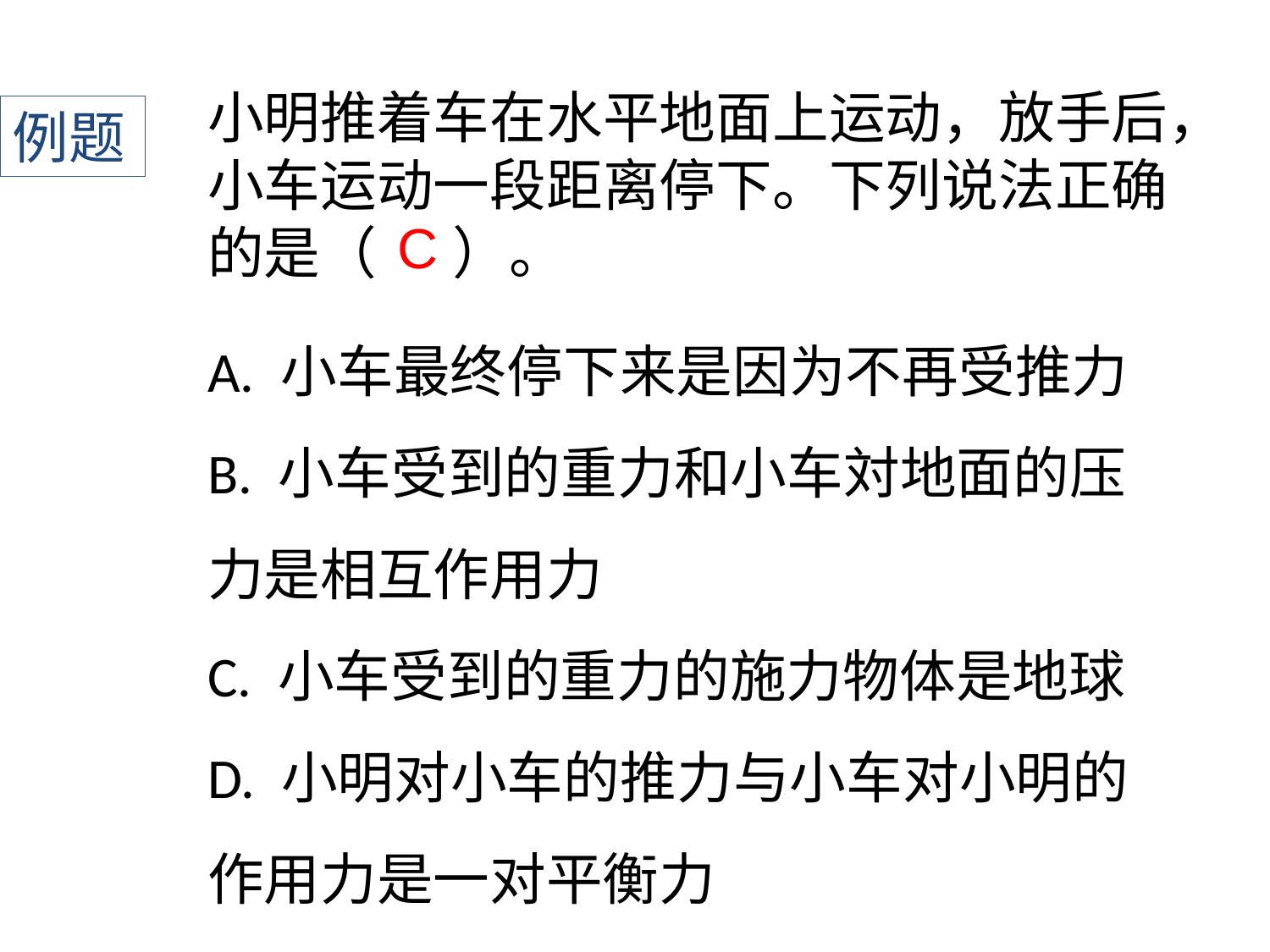

小明推着车在水平地面上运动，放手后，小车运动一段距离停下。下列说法正确的是（      ）。
例题
C
A. 小车最终停下来是因为不再受推力
B. 小车受到的重力和小车対地面的压力是相互作用力
C. 小车受到的重力的施力物体是地球
D. 小明对小车的推力与小车对小明的作用力是一对平衡力